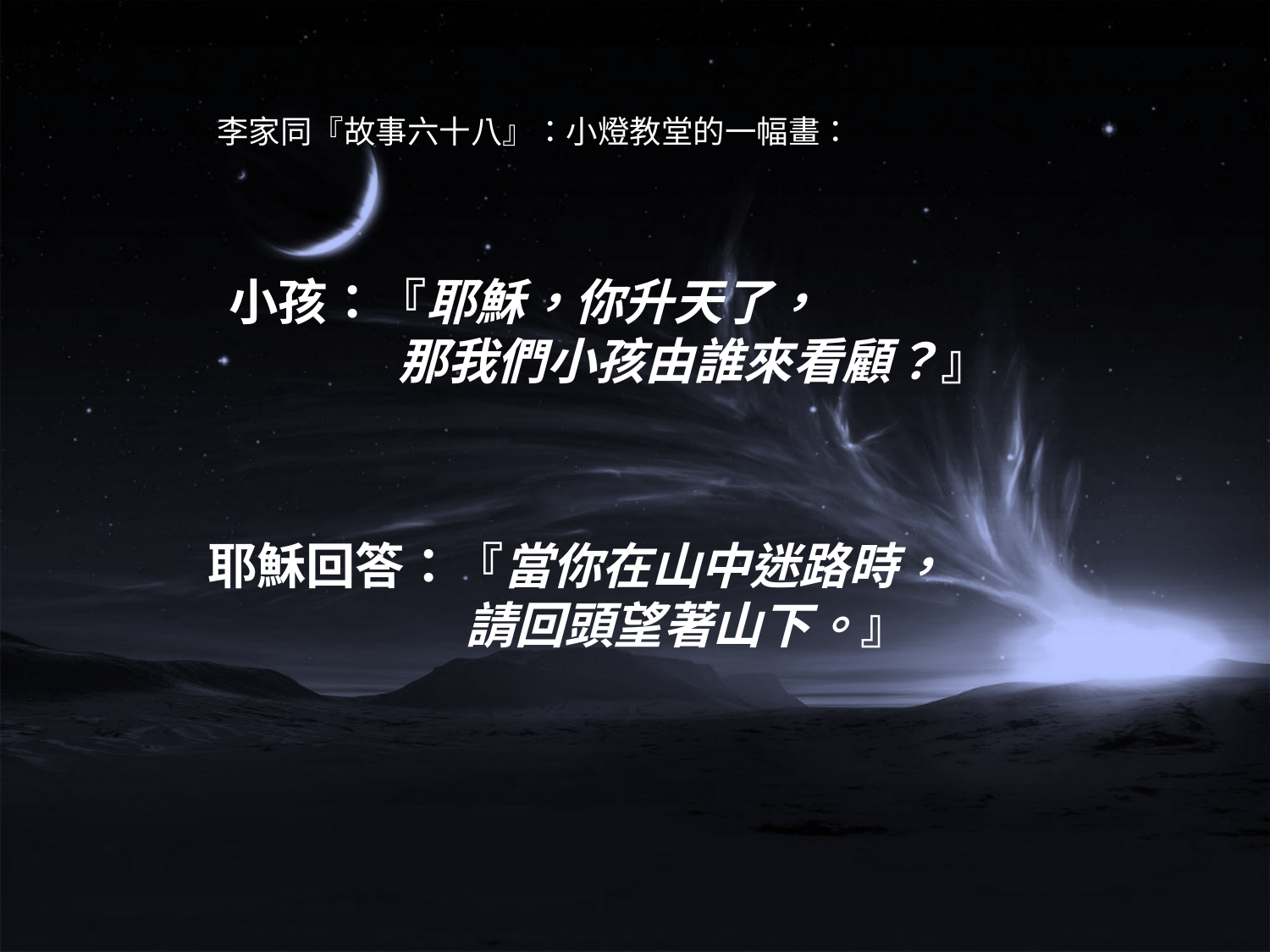

李家同『故事六十八』：小燈教堂的一幅畫：
小孩：『耶穌，你升天了，
              那我們小孩由誰來看顧？』

耶穌回答：『當你在山中迷路時，
                      請回頭望著山下。』